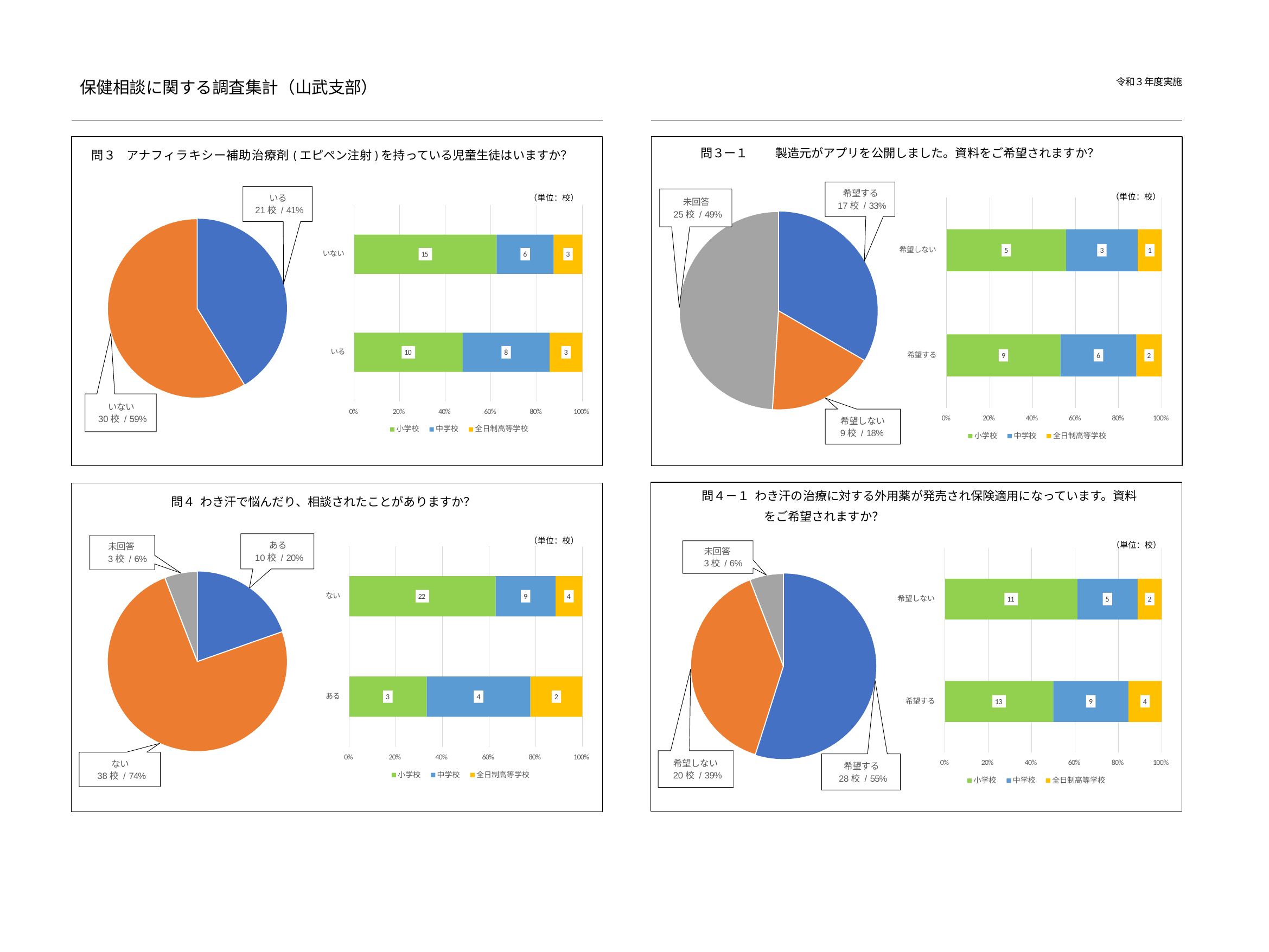

令和３年度実施
保健相談に関する調査集計（山武支部）

問３ー１
製造元がアプリを公開しました。資料をご希望されますか？
問３   アナフィラキシー補助治療剤(エピペン注射)を持っている児童生徒はいますか？

希望する
17校 / 33%

（単位：校）
いる
21校 / 41%
（単位：校）
未回答
25校 / 49%

希望しない
5
3
1

いない
15
6
3

いる
10
8
3

希望する
9
6
2

いない
30校 / 59%
0%	20%	40%	60%
80%
100%
0%
20%
40%	60%
80%
100%
希望しない
9校 / 18%
小学校	中学校	全日制高等学校

小学校	中学校	全日制高等学校

問４－１  わき汗の治療に対する外用薬が発売され保険適用になっています。資料をご希望されますか？

問４  わき汗で悩んだり、相談されたことがありますか？

（単位：校）

ある
10校 / 20%
（単位：校）
未回答
3校 / 6%

未回答
3校 / 6%

ない
22
9
4

希望しない
11
5
2

ある
3
4
2

希望する
13
9
4

0%
20%	40%	60%
80%
100%
希望しない
20校 / 39%
ない
38校 / 74%
0%
20%
40%	60%
80%
100%
希望する
28校 / 55%
小学校	中学校	全日制高等学校

小学校	中学校	全日制高等学校